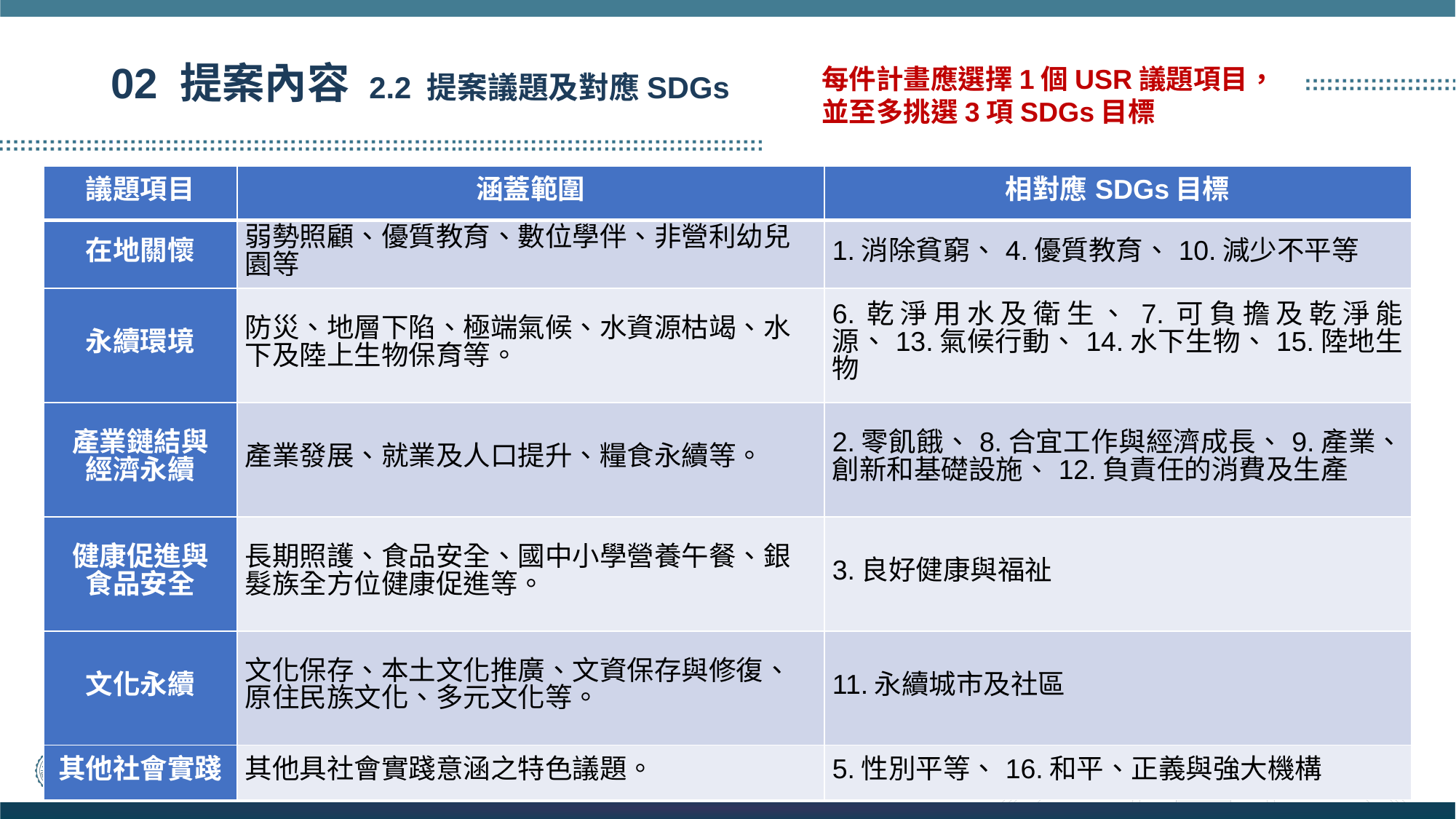

# 02 提案內容 2.2 提案議題及對應SDGs
每件計畫應選擇1個USR議題項目，並至多挑選3項SDGs目標
| 議題項目 | 涵蓋範圍 | 相對應SDGs目標 |
| --- | --- | --- |
| 在地關懷 | 弱勢照顧、優質教育、數位學伴、非營利幼兒園等 | 1.消除貧窮、4.優質教育、10.減少不平等 |
| 永續環境 | 防災、地層下陷、極端氣候、水資源枯竭、水下及陸上生物保育等。 | 6.乾淨用水及衛生、7.可負擔及乾淨能源、13.氣候行動、14.水下生物、15.陸地生物 |
| 產業鏈結與 經濟永續 | 產業發展、就業及人口提升、糧食永續等。 | 2.零飢餓、8.合宜工作與經濟成長、9.產業、創新和基礎設施、12.負責任的消費及生產 |
| 健康促進與 食品安全 | 長期照護、食品安全、國中小學營養午餐、銀髮族全方位健康促進等。 | 3.良好健康與福祉 |
| 文化永續 | 文化保存、本土文化推廣、文資保存與修復、原住民族文化、多元文化等。 | 11.永續城市及社區 |
| 其他社會實踐 | 其他具社會實踐意涵之特色議題。 | 5.性別平等、16.和平、正義與強大機構 |
6